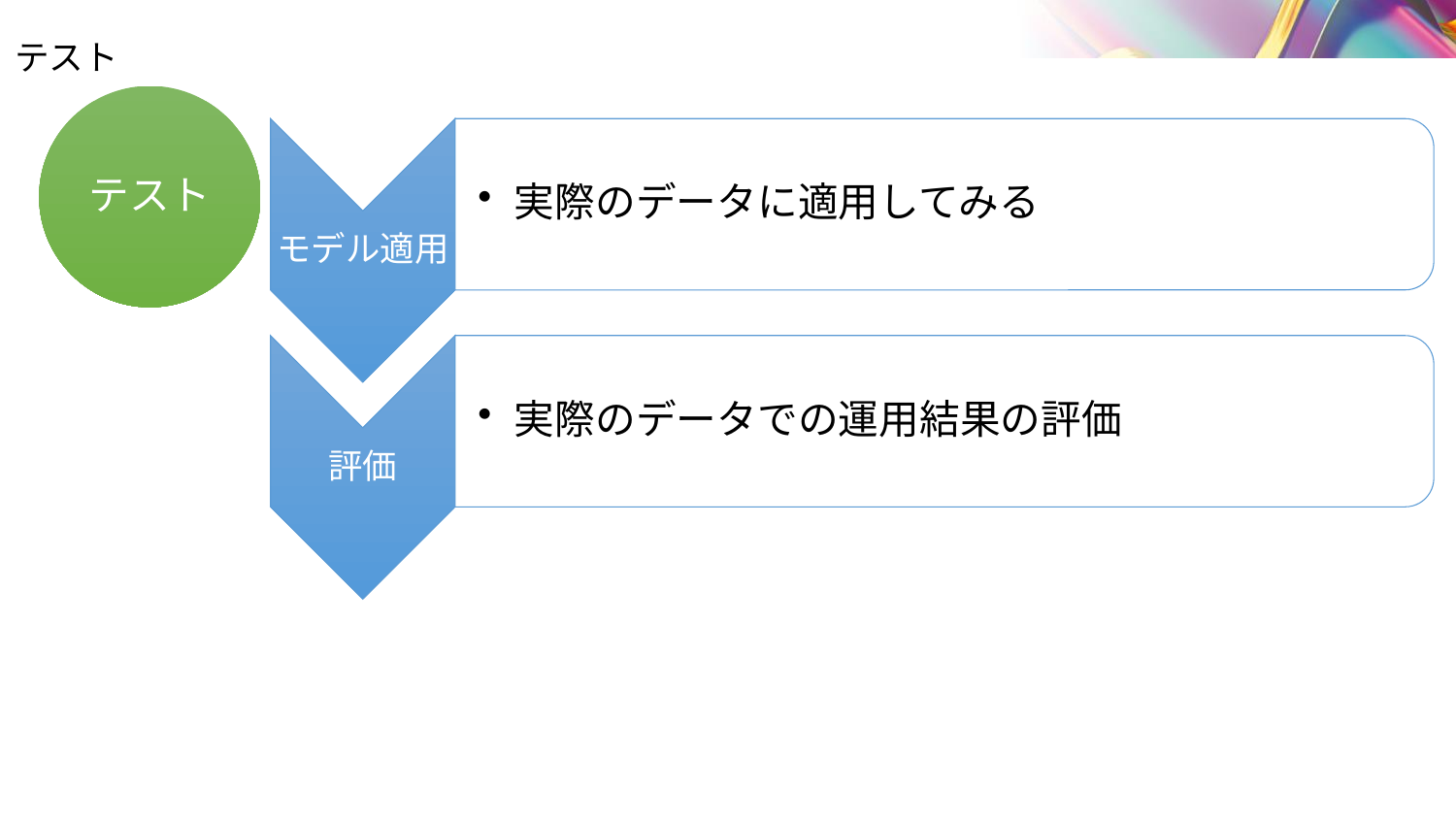

# テスト

テスト
モデル適用
実際のデータに適用してみる
評価
実際のデータでの運用結果の評価